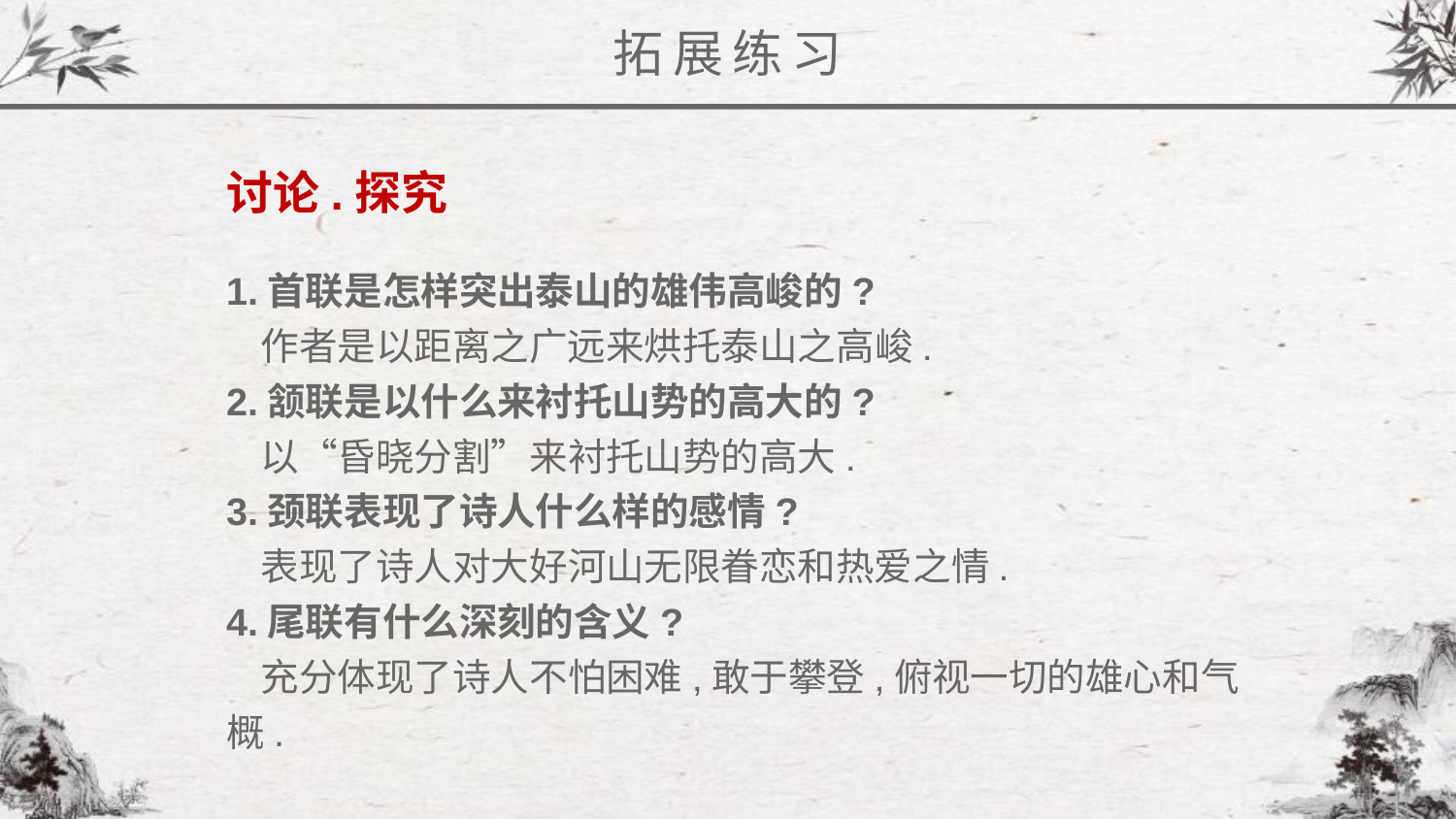

拓展练习

讨论.探究
1.首联是怎样突出泰山的雄伟高峻的?
   作者是以距离之广远来烘托泰山之高峻.
2.颔联是以什么来衬托山势的高大的?
   以“昏晓分割”来衬托山势的高大.
3.颈联表现了诗人什么样的感情?
   表现了诗人对大好河山无限眷恋和热爱之情.
4.尾联有什么深刻的含义?
   充分体现了诗人不怕困难,敢于攀登,俯视一切的雄心和气概.